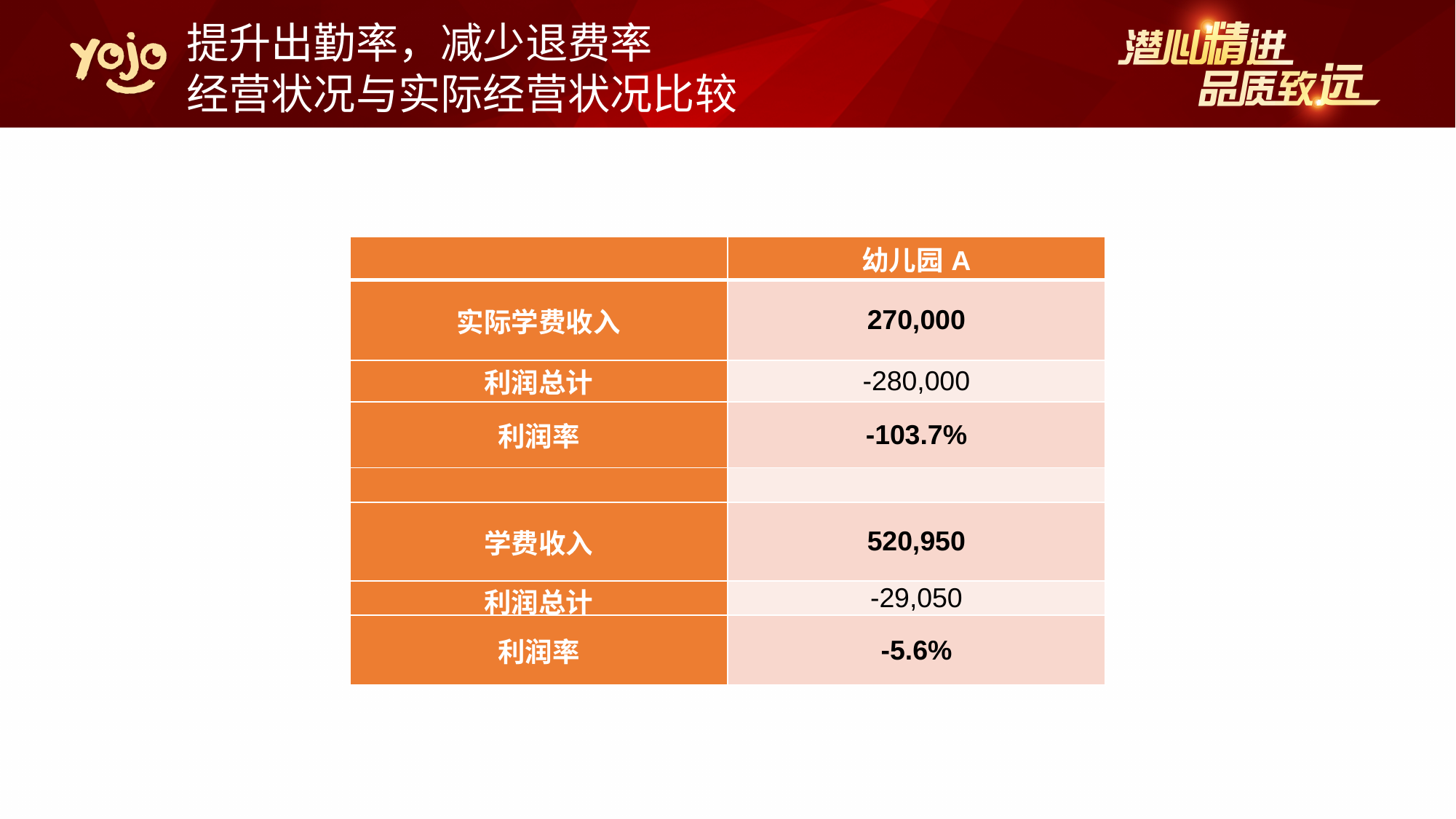

提升出勤率，减少退费率
经营状况与实际经营状况比较
|  | 幼儿园A |
| --- | --- |
| 实际学费收入 | 270,000 |
| 利润总计 | -280,000 |
| 利润率 | -103.7% |
|  |  |
| 学费收入 | 520,950 |
| 利润总计 | -29,050 |
| 利润率 | -5.6% |